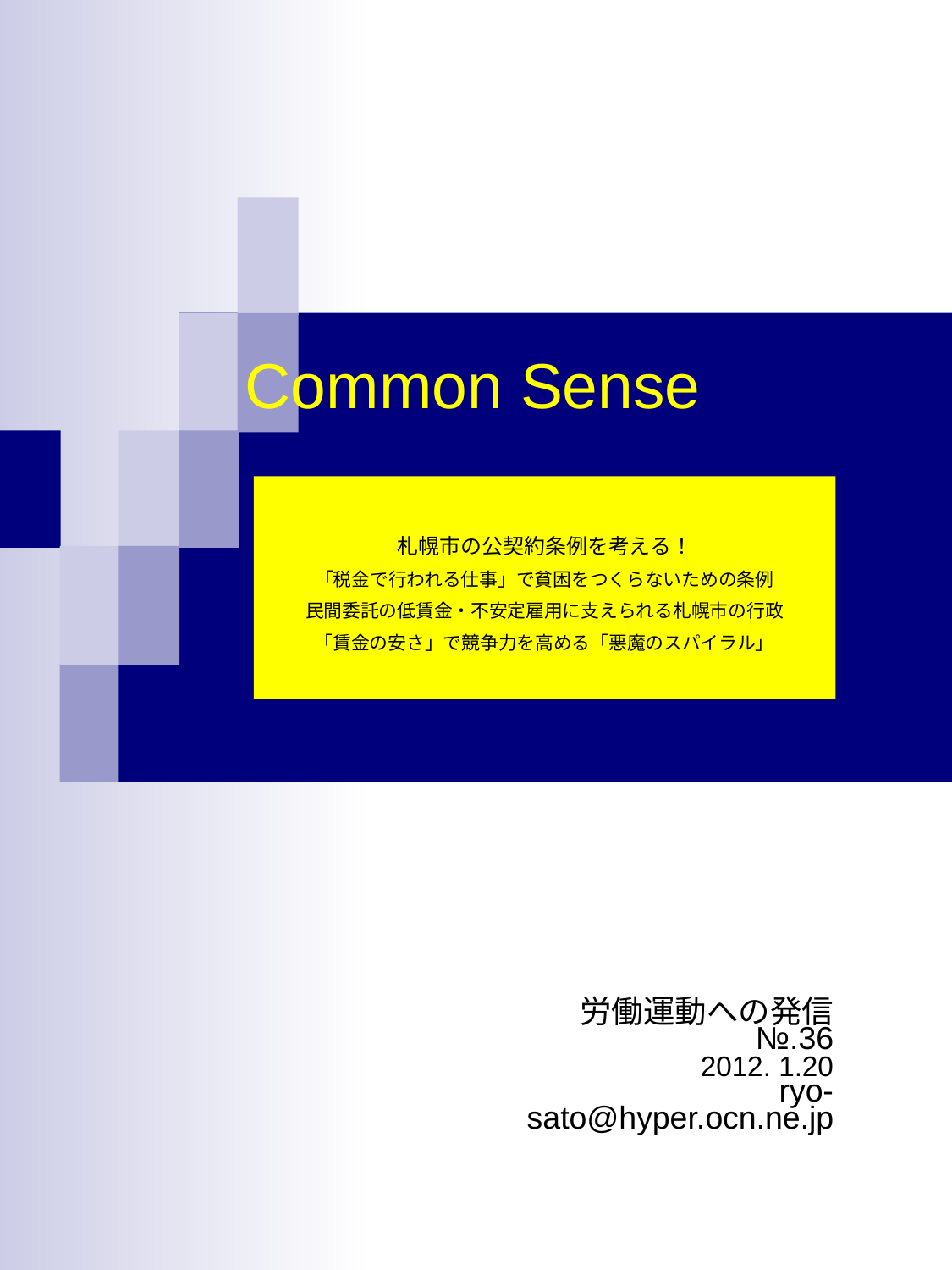

Common Sense

札幌市の公契約条例を考える！
「税金で行われる仕事」で貧困をつくらないための条例
民間委託の低賃金・不安定雇用に支えられる札幌市の行政
「賃金の安さ」で競争力を高める「悪魔のスパイラル」

労働運動への発信
№.36
2012. 1.20
　ryo-sato@hyper.ocn.ne.jp